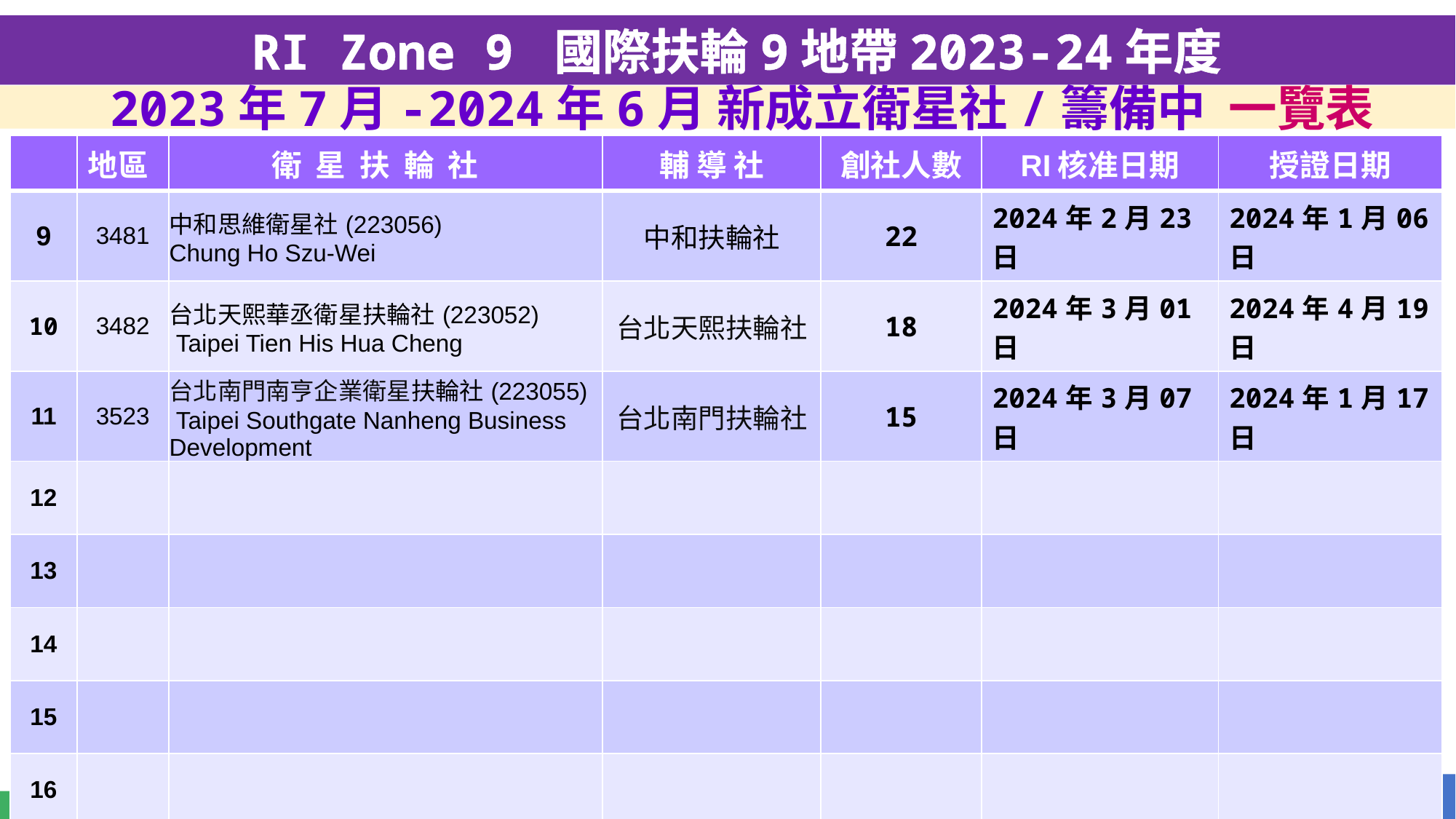

RI Zone 9 國際扶輪9地帶2023-24年度
 2023年7月-2024年6月 新成立衛星社/籌備中  一覽表
|  | 地區 | 衛 星 扶 輪 社 | 輔 導 社 | 創社人數 | RI核准日期 | 授證日期 |
| --- | --- | --- | --- | --- | --- | --- |
| 9 | 3481 | 中和思維衛星社(223056) Chung Ho Szu-Wei | 中和扶輪社 | 22 | 2024年2月23日 | 2024年1月06日 |
| 10 | 3482 | 台北天熙華丞衛星扶輪社(223052) Taipei Tien His Hua Cheng | 台北天熙扶輪社 | 18 | 2024年3月01日 | 2024年4月19日 |
| 11 | 3523 | 台北南門南亨企業衛星扶輪社(223055) Taipei Southgate Nanheng Business Development | 台北南門扶輪社 | 15 | 2024年3月07日 | 2024年1月17日 |
| 12 |  |  |  |  |  |  |
| 13 |  |  |  |  |  |  |
| 14 |  |  |  |  |  |  |
| 15 |  |  |  |  |  |  |
| 16 |  |  |  |  |  |  |